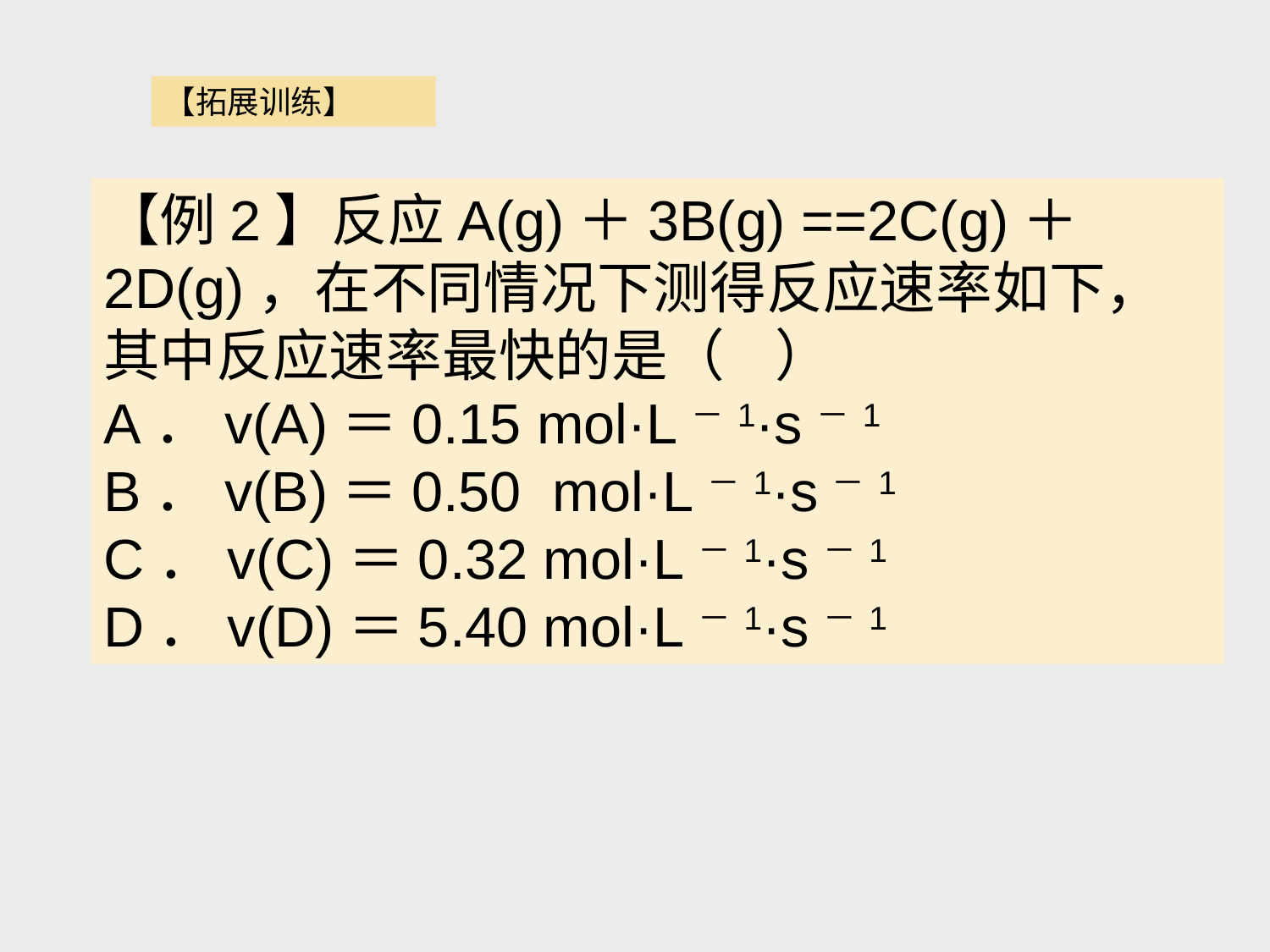

【拓展训练】
【例2】反应A(g)＋3B(g) ==2C(g)＋2D(g)，在不同情况下测得反应速率如下，其中反应速率最快的是（    ）
A．v(A)＝0.15 mol·L－1·s－1
B．v(B)＝0.50  mol·L－1·s－1
C．v(C)＝0.32 mol·L－1·s－1
D．v(D)＝5.40 mol·L－1·s－1